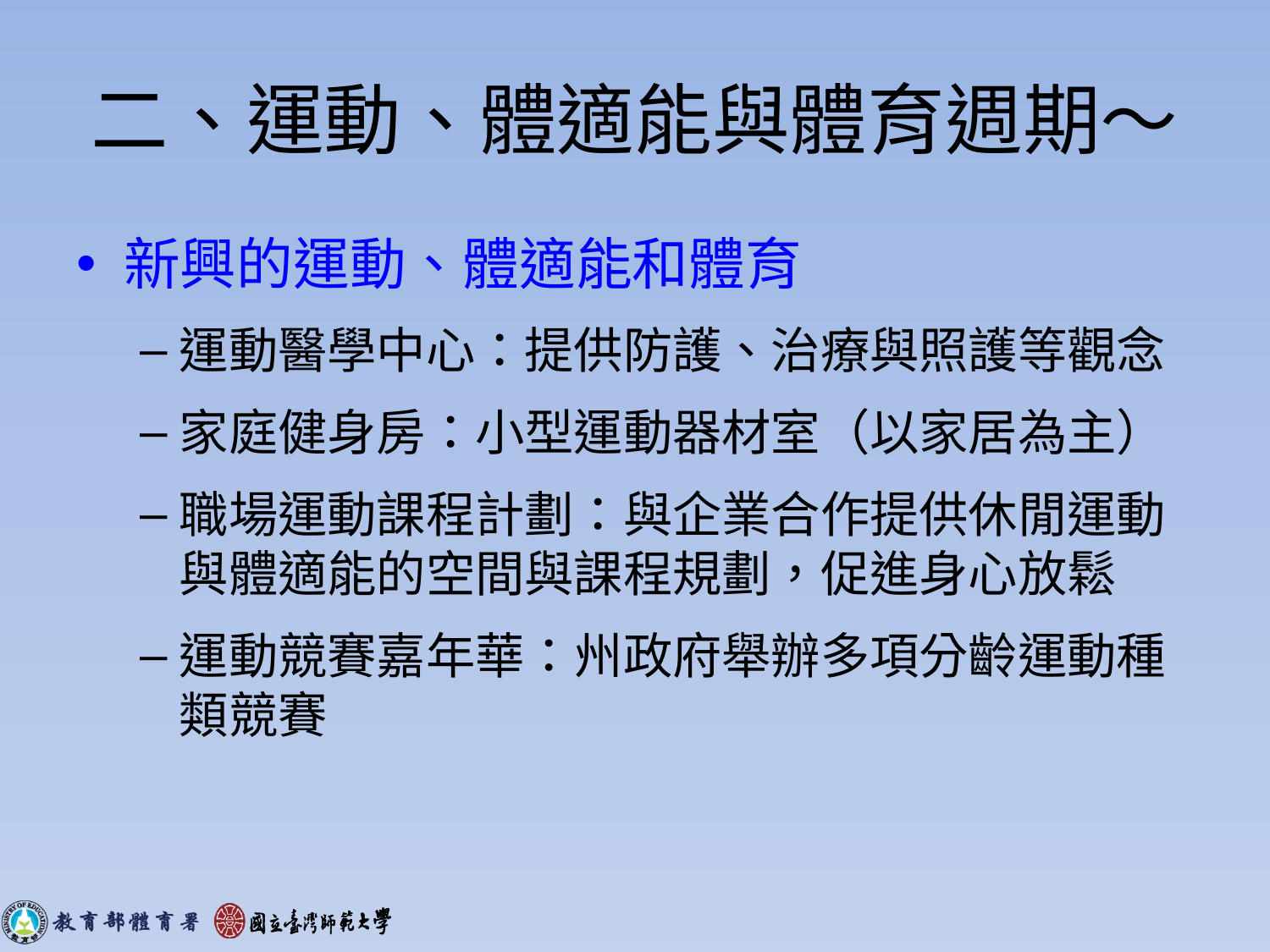

# 二、運動、體適能與體育週期～
新興的運動、體適能和體育
運動醫學中心：提供防護、治療與照護等觀念
家庭健身房：小型運動器材室（以家居為主）
職場運動課程計劃：與企業合作提供休閒運動與體適能的空間與課程規劃，促進身心放鬆
運動競賽嘉年華：州政府舉辦多項分齡運動種類競賽